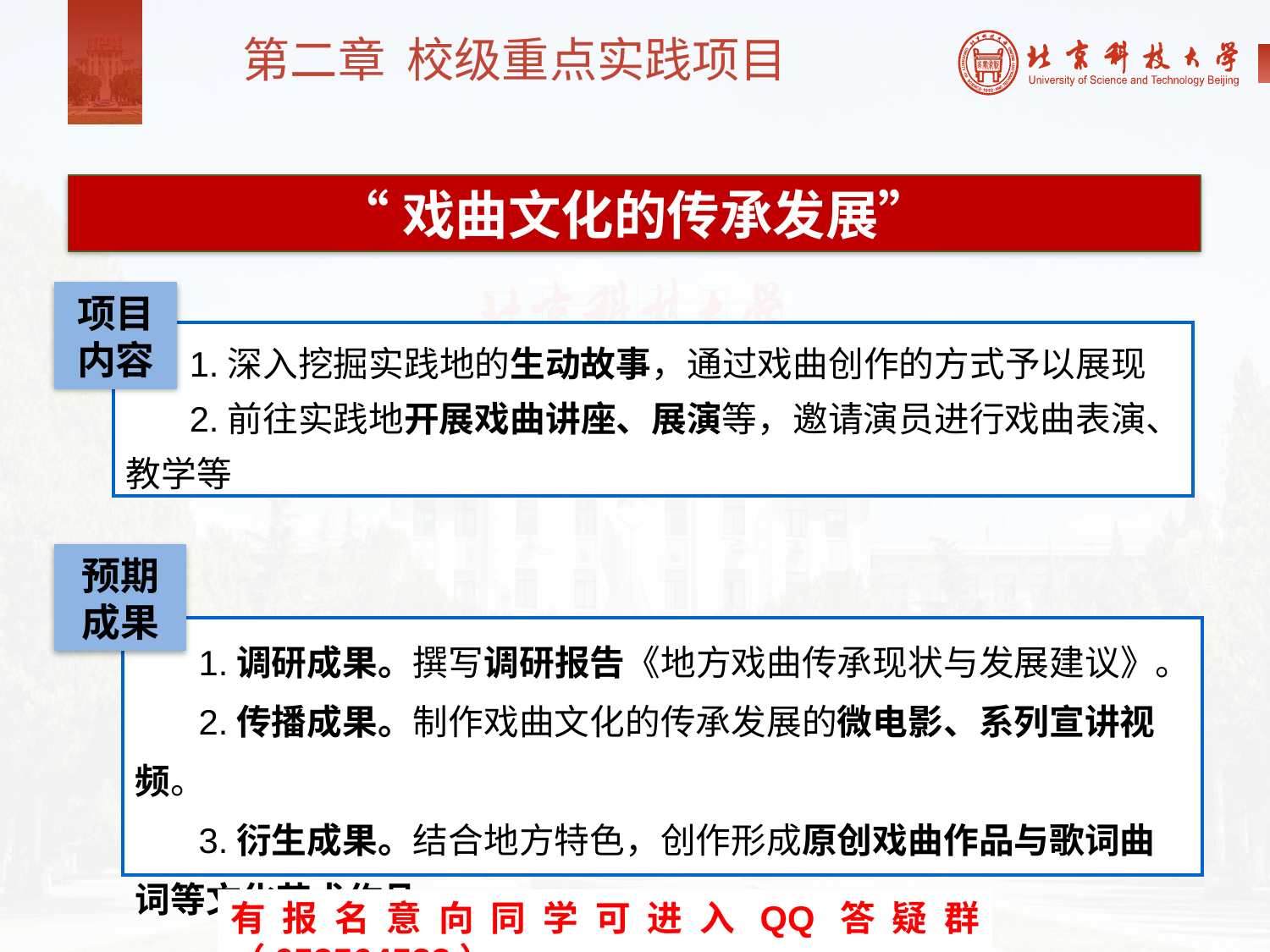

第二章  校级重点实践项目
“戏曲文化的传承发展”
项目内容
1.深入挖掘实践地的生动故事，通过戏曲创作的方式予以展现
2.前往实践地开展戏曲讲座、展演等，邀请演员进行戏曲表演、教学等

预期成果
1.调研成果。撰写调研报告《地方戏曲传承现状与发展建议》。
2.传播成果。制作戏曲文化的传承发展的微电影、系列宣讲视频。
3.衍生成果。结合地方特色，创作形成原创戏曲作品与歌词曲词等文化艺术作品。
有报名意向同学可进入QQ答疑群（653564533）